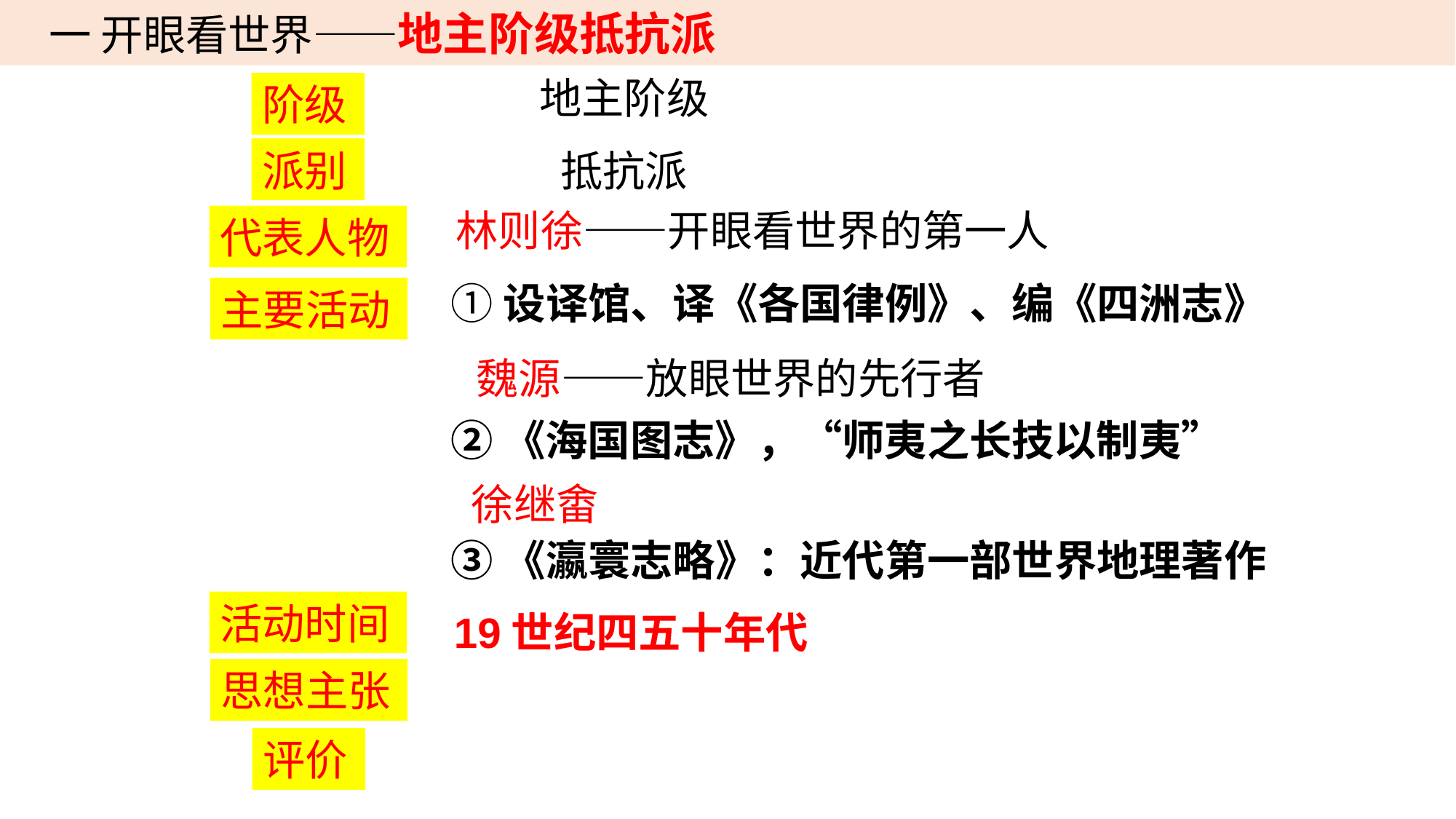

一 开眼看世界——地主阶级抵抗派
地主阶级
阶级
派别
抵抗派
林则徐——开眼看世界的第一人
代表人物
①设译馆、译《各国律例》、编《四洲志》
主要活动
魏源——放眼世界的先行者
②《海国图志》，“师夷之长技以制夷”
徐继畬
③《瀛寰志略》：近代第一部世界地理著作
活动时间
19世纪四五十年代
思想主张
评价